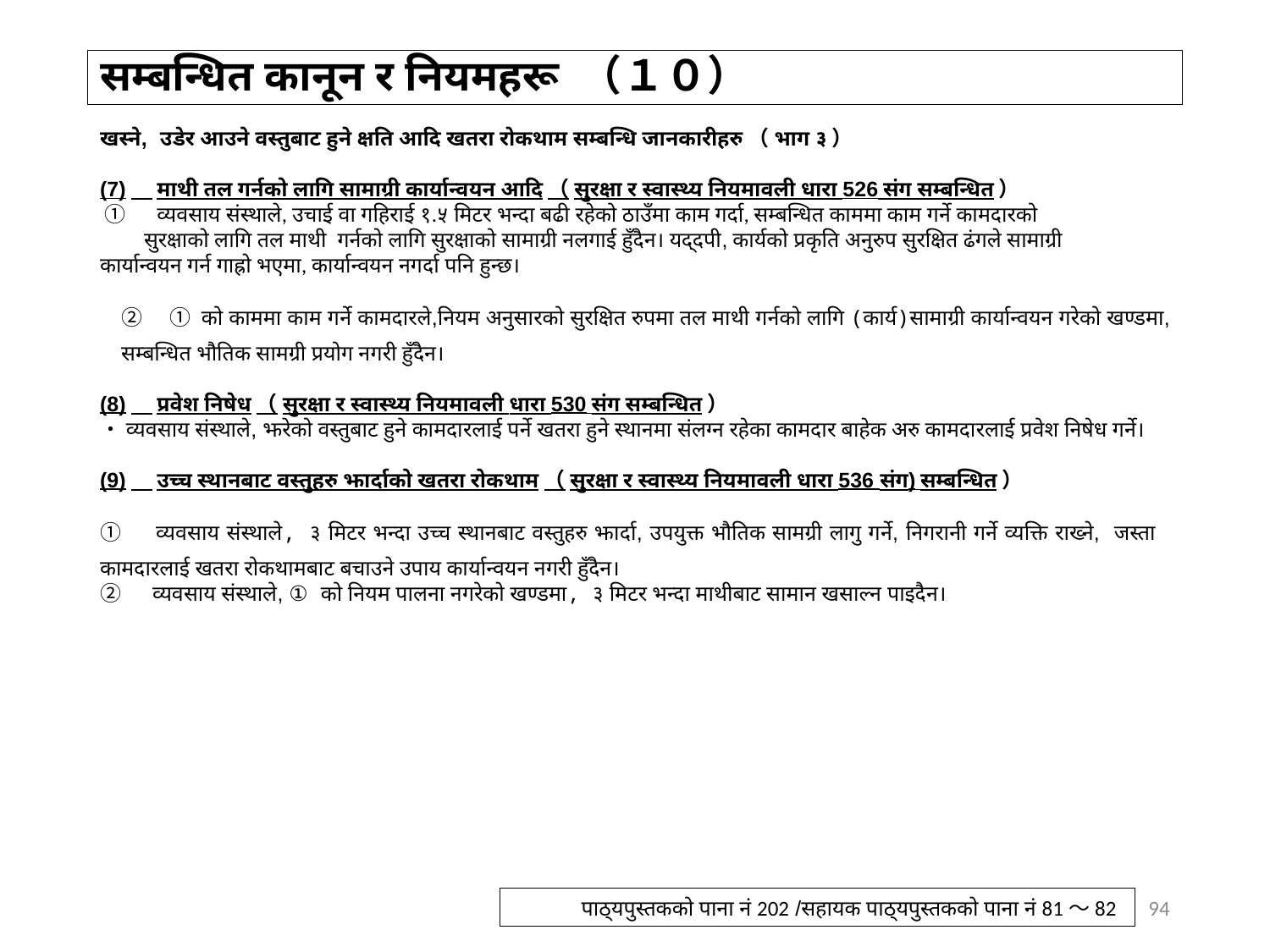

# सम्बन्धित कानून र नियमहरू （１０）
खस्ने, उडेर आउने वस्तुबाट हुने क्षति आदि खतरा रोकथाम सम्बन्धि जानकारीहरु（भाग ३）

(7)　माथी तल गर्नको लागि सामाग्री कार्यान्वयन आदि（सुरक्षा र स्वास्थ्य नियमावली धारा 526 संग सम्बन्धित）
 ①　व्यवसाय संस्थाले, उचाई वा गहिराई १.५ मिटर भन्दा बढी रहेको ठाउँमा काम गर्दा, सम्बन्धित काममा काम गर्ने कामदारको
        सुरक्षाको लागि तल माथी  गर्नको लागि सुरक्षाको सामाग्री नलगाई हुँदैन। यद्दपी, कार्यको प्रकृति अनुरुप सुरक्षित ढंगले सामाग्री         कार्यान्वयन गर्न गाह्रो भएमा, कार्यान्वयन नगर्दा पनि हुन्छ।
②　① को काममा काम गर्ने कामदारले,नियम अनुसारको सुरक्षित रुपमा तल माथी गर्नको लागि (कार्य)सामाग्री कार्यान्वयन गरेको खण्डमा, सम्बन्धित भौतिक सामग्री प्रयोग नगरी हुँदैन।

(8)　प्रवेश निषेध（सुरक्षा र स्वास्थ्य नियमावली धारा 530 संग सम्बन्धित）
・व्यवसाय संस्थाले, झरेको वस्तुबाट हुने कामदारलाई पर्ने खतरा हुने स्थानमा संलग्न रहेका कामदार बाहेक अरु कामदारलाई प्रवेश निषेध गर्ने।

(9)　उच्च स्थानबाट वस्तुहरु झार्दाको खतरा रोकथाम（सुरक्षा र स्वास्थ्य नियमावली धारा 536 संग) सम्बन्धित）
①　व्यवसाय संस्थाले, ३ मिटर भन्दा उच्च स्थानबाट वस्तुहरु झार्दा, उपयुक्त भौतिक सामग्री लागु गर्ने, निगरानी गर्ने व्यक्ति राख्ने, जस्ता   कामदारलाई खतरा रोकथामबाट बचाउने उपाय कार्यान्वयन नगरी हुँदैन।
②　व्यवसाय संस्थाले, ① को नियम पालना नगरेको खण्डमा, ३ मिटर भन्दा माथीबाट सामान खसाल्न पाइदैन।

94
पाठ्यपुस्तकको पाना नं 202 /सहायक पाठ्यपुस्तकको पाना नं 81～82